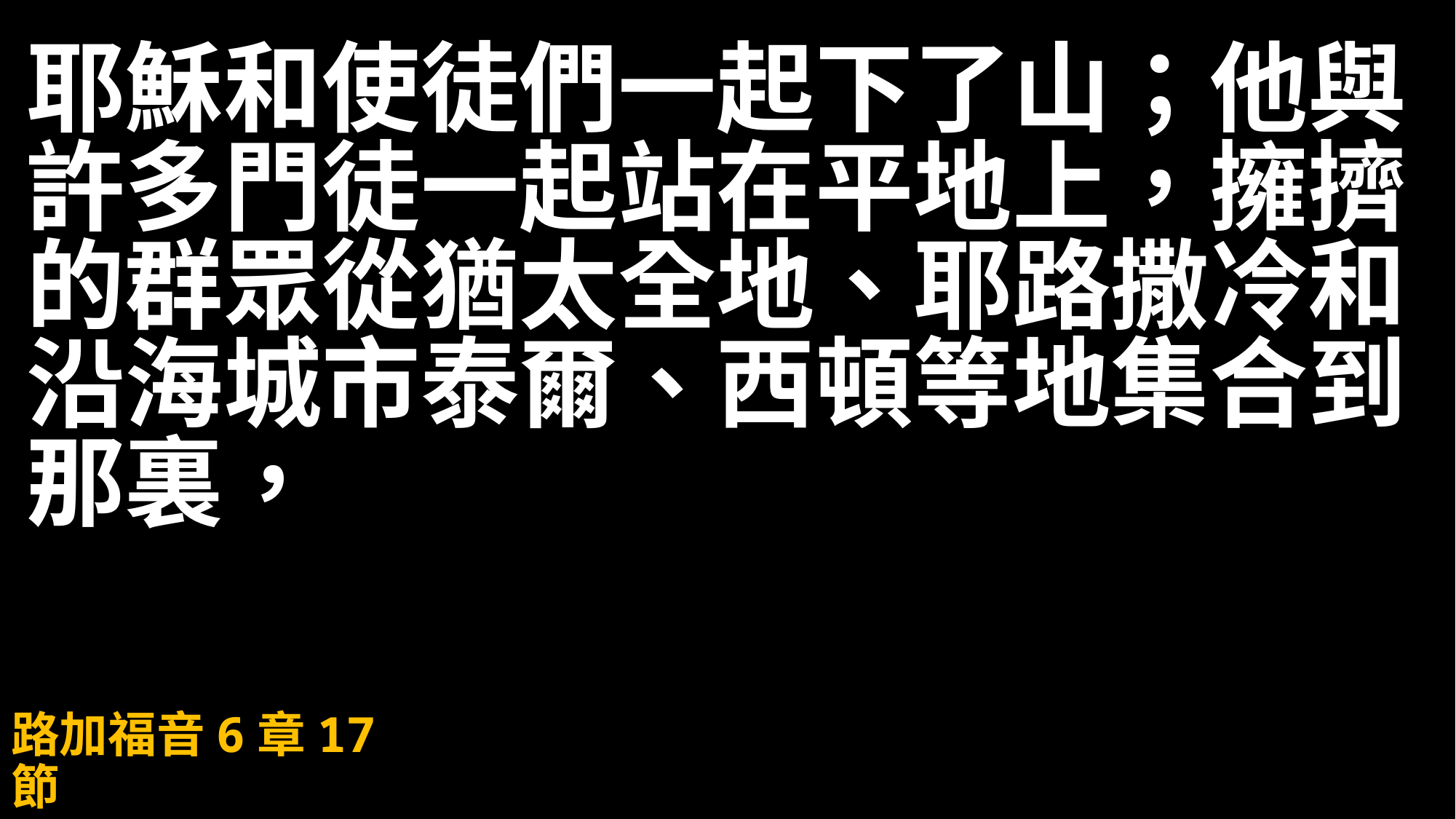

耶穌和使徒們一起下了山；他與許多門徒一起站在平地上，擁擠的群眾從猶太全地、耶路撒冷和沿海城市泰爾、西頓等地集合到那裏，
路加福音6章17節